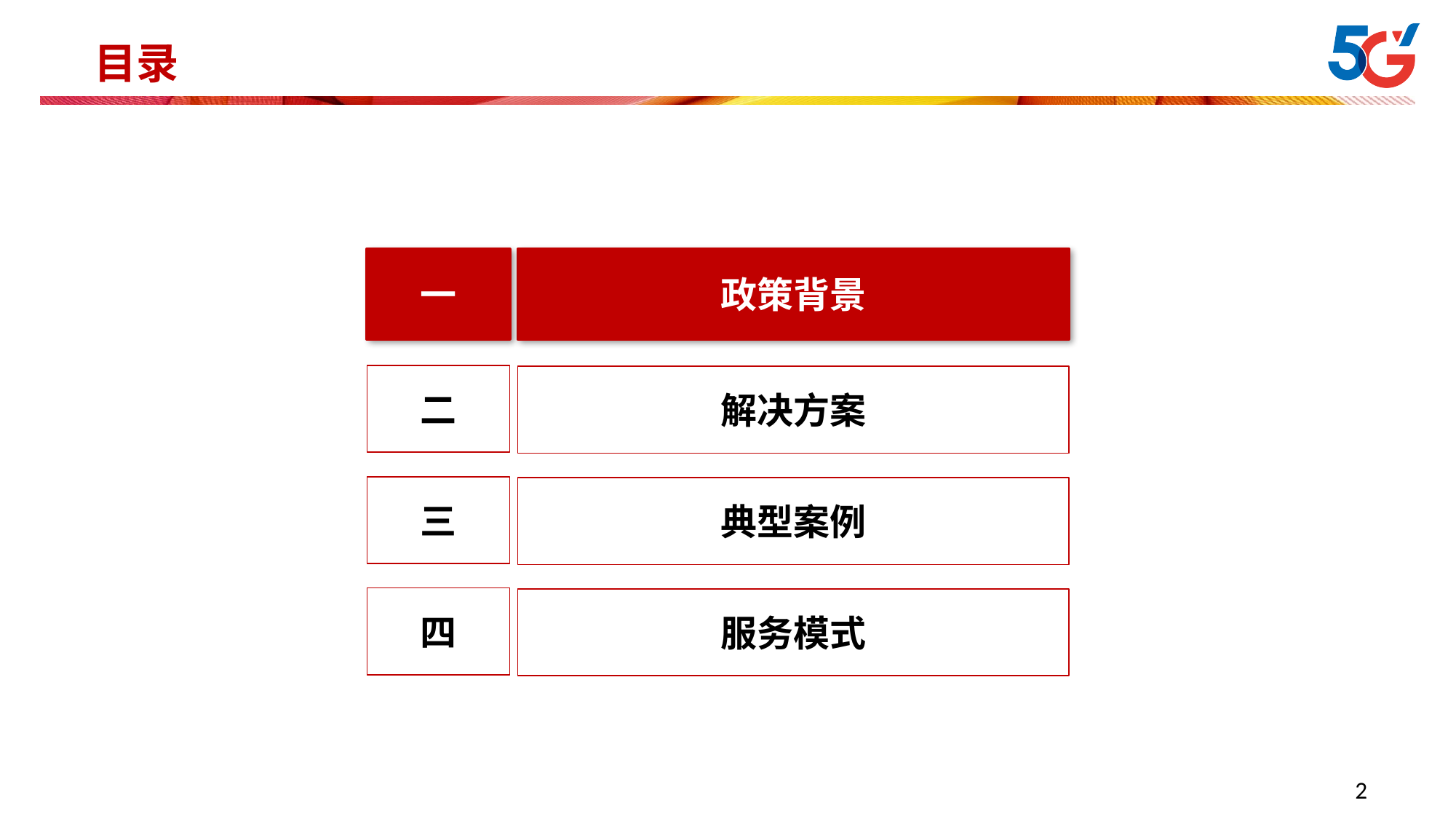

目录
一
政策背景
二
解决方案
三
典型案例
四
服务模式